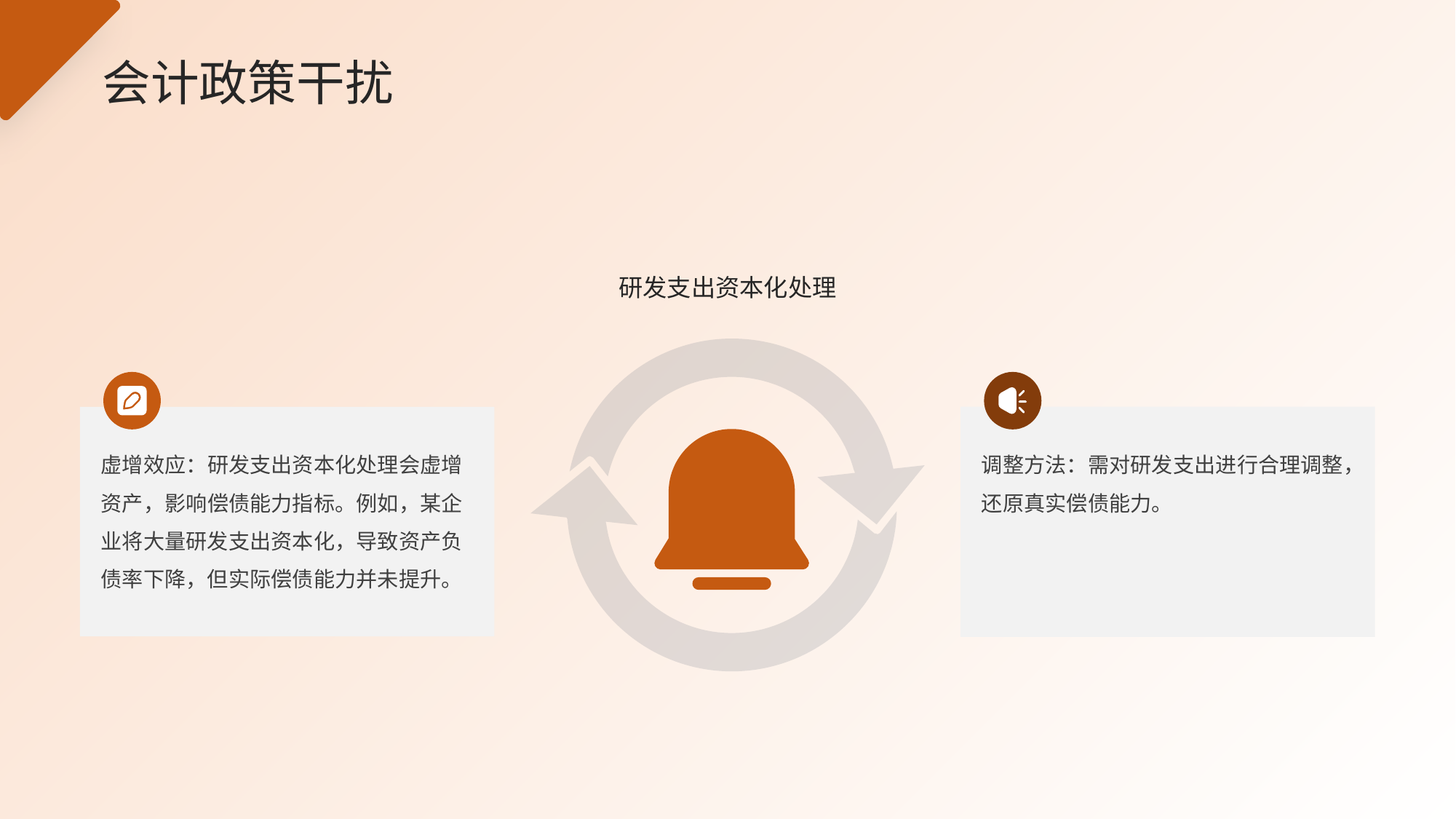

会计政策干扰
研发支出资本化处理

虚增效应：研发支出资本化处理会虚增资产，影响偿债能力指标。例如，某企业将大量研发支出资本化，导致资产负债率下降，但实际偿债能力并未提升。
调整方法：需对研发支出进行合理调整，还原真实偿债能力。